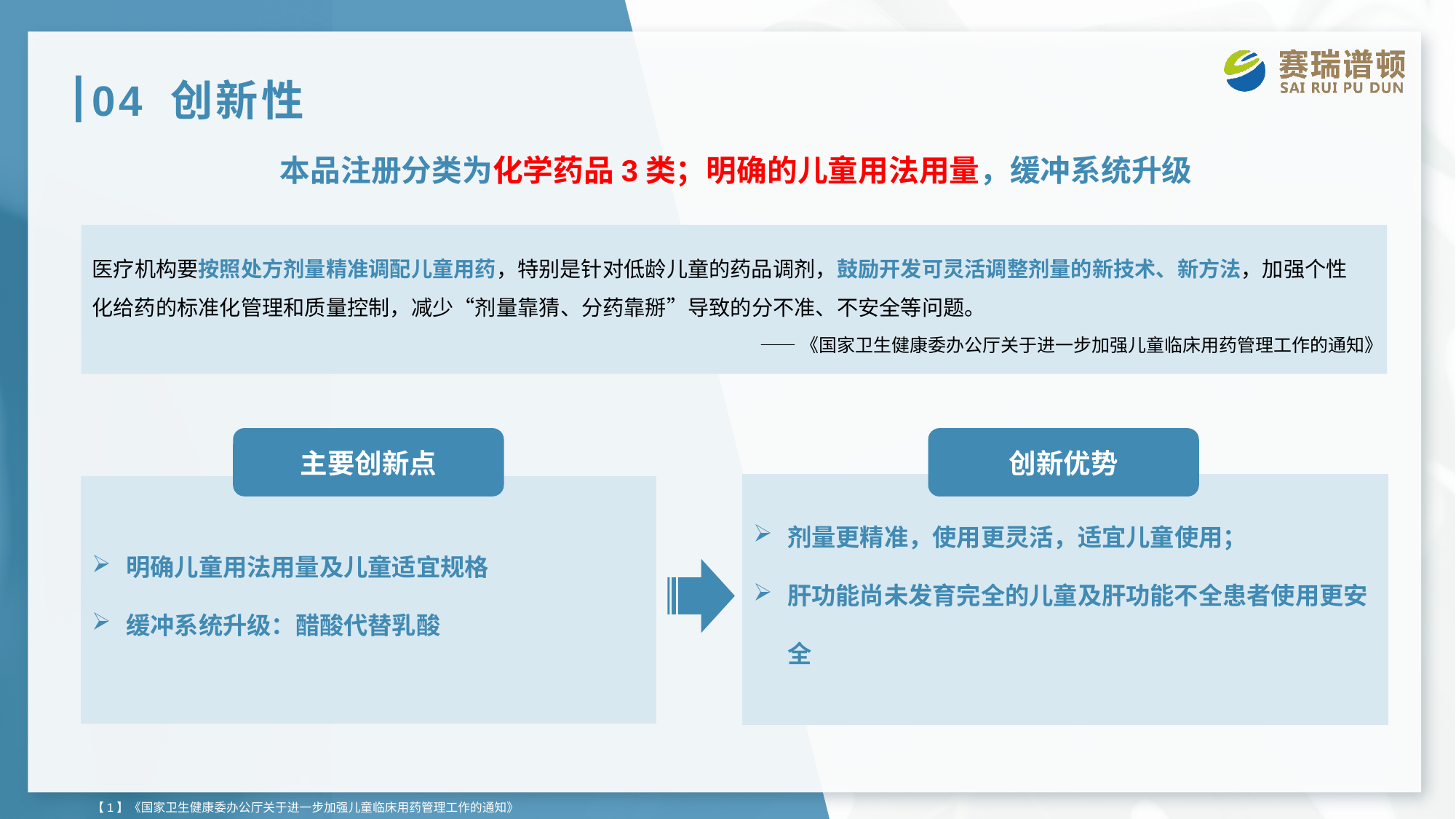

# 04 创新性
本品注册分类为化学药品3类；明确的儿童用法用量，缓冲系统升级

医疗机构要按照处方剂量精准调配儿童用药，特别是针对低龄儿童的药品调剂，鼓励开发可灵活调整剂量的新技术、新方法，加强个性化给药的标准化管理和质量控制，减少“剂量靠猜、分药靠掰”导致的分不准、不安全等问题。
——《国家卫生健康委办公厅关于进一步加强儿童临床用药管理工作的通知》
主要创新点
创新优势
剂量更精准，使用更灵活，适宜儿童使用；
肝功能尚未发育完全的儿童及肝功能不全患者使用更安全

明确儿童用法用量及儿童适宜规格
缓冲系统升级：醋酸代替乳酸

【1】《国家卫生健康委办公厅关于进一步加强儿童临床用药管理工作的通知》